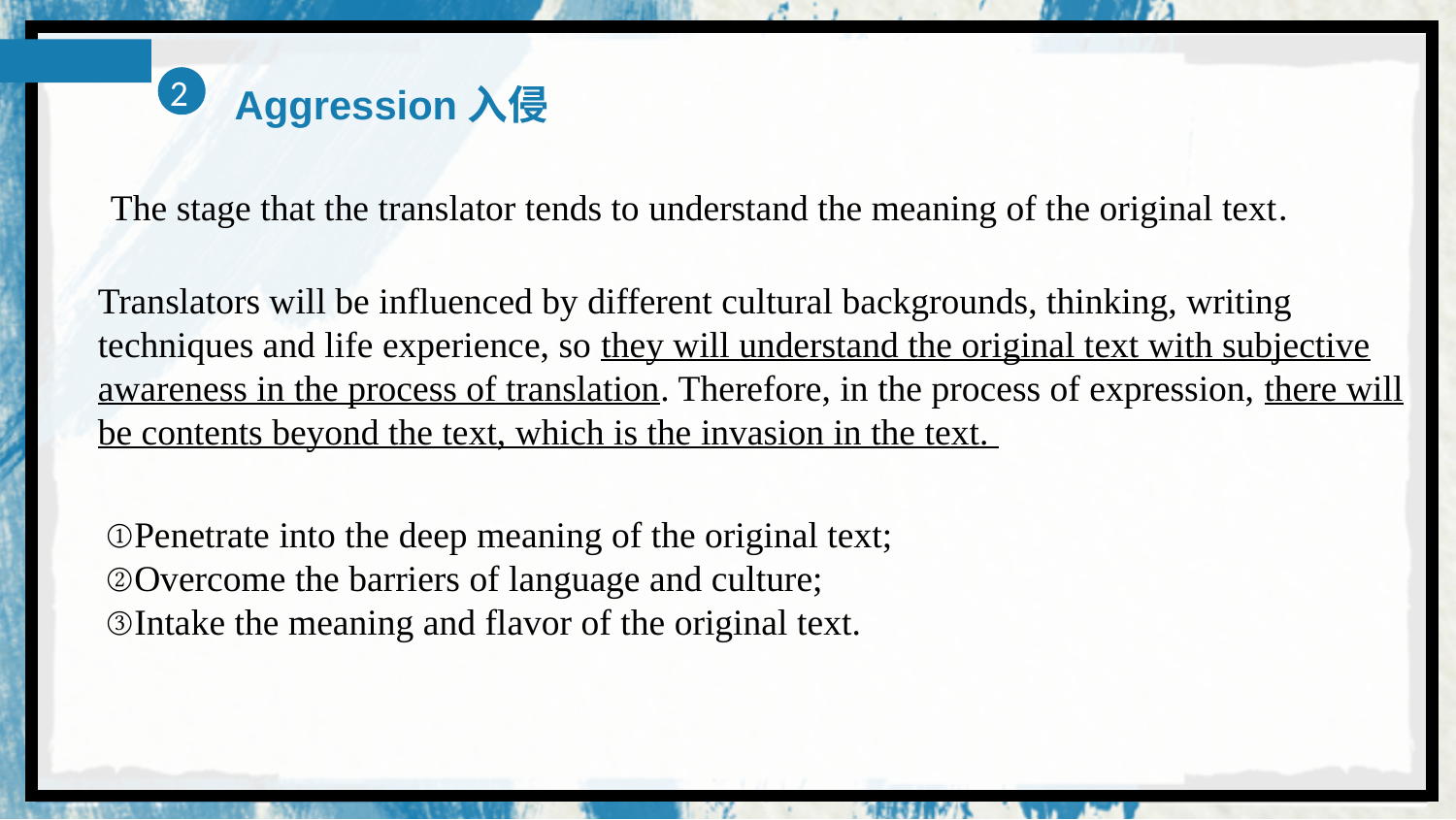

2

Aggression入侵
The stage that the translator tends to understand the meaning of the original text.

Translators will be influenced by different cultural backgrounds, thinking, writing techniques and life experience, so they will understand the original text with subjective awareness in the process of translation. Therefore, in the process of expression, there will be contents beyond the text, which is the invasion in the text.
①Penetrate into the deep meaning of the original text;
②Overcome the barriers of language and culture;
③Intake the meaning and flavor of the original text.